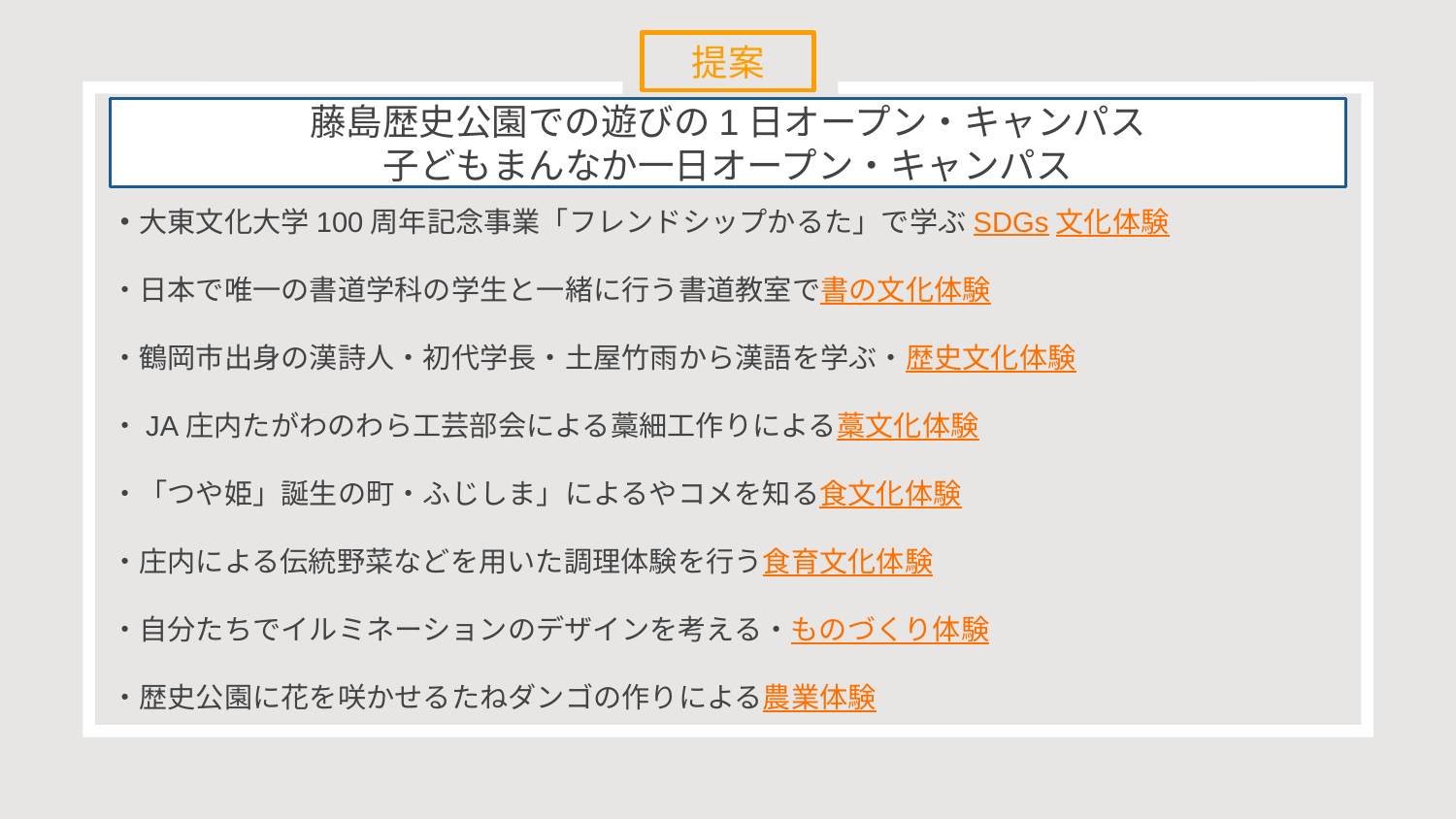

提案
藤島歴史公園での遊びの1日オープン・キャンパス
子どもまんなか一日オープン・キャンパス
・大東文化大学100周年記念事業「フレンドシップかるた」で学ぶSDGs文化体験
・日本で唯一の書道学科の学生と一緒に行う書道教室で書の文化体験
・鶴岡市出身の漢詩人・初代学長・土屋竹雨から漢語を学ぶ・歴史文化体験
・JA庄内たがわのわら工芸部会による藁細工作りによる藁文化体験
・「つや姫」誕生の町・ふじしま」によるやコメを知る食文化体験
・庄内による伝統野菜などを用いた調理体験を行う食育文化体験
・自分たちでイルミネーションのデザインを考える・ものづくり体験
・歴史公園に花を咲かせるたねダンゴの作りによる農業体験